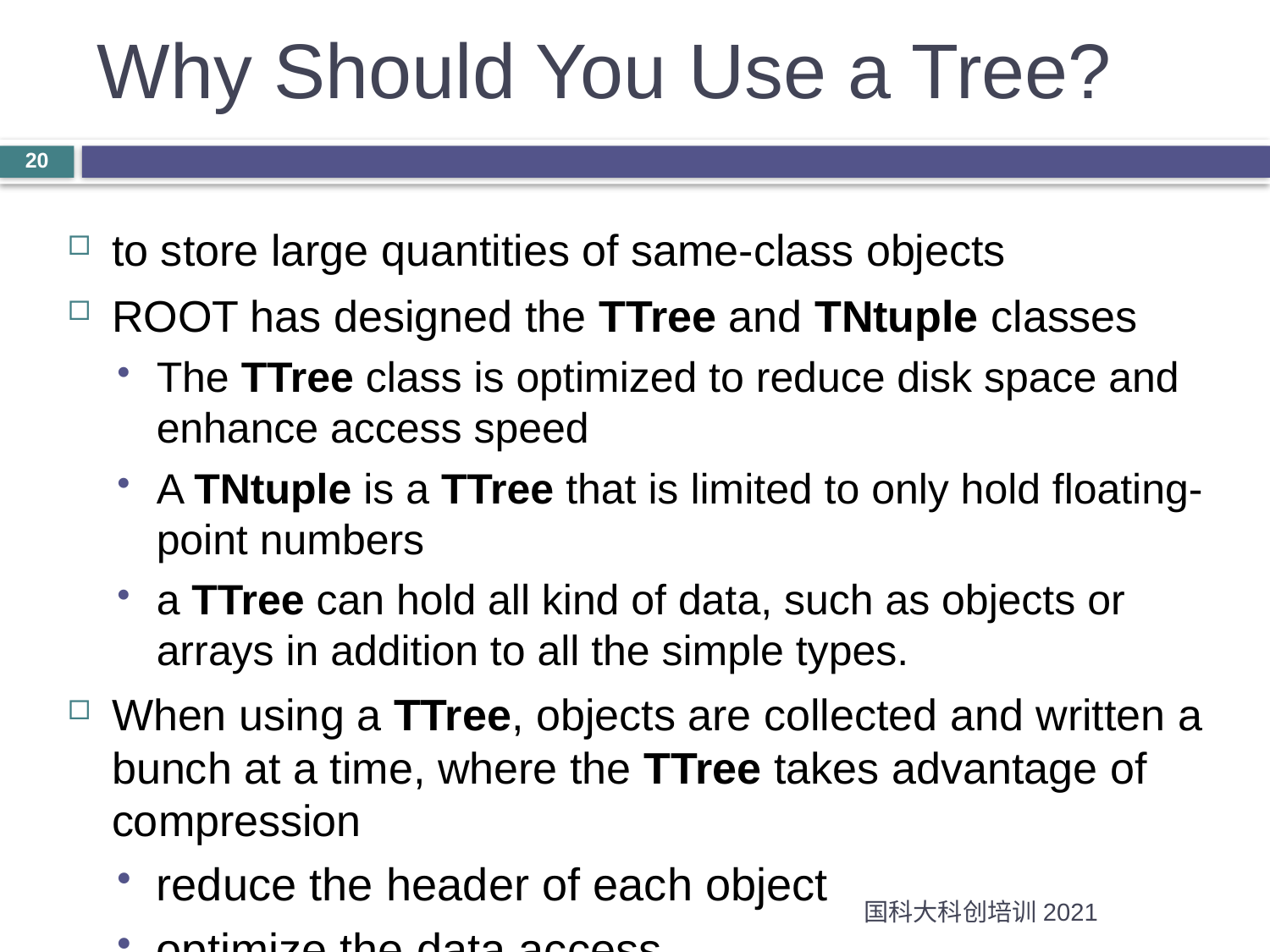

Why Should You Use a Tree?
to store large quantities of same-class objects
ROOT has designed the TTree and TNtuple classes
The TTree class is optimized to reduce disk space and enhance access speed
A TNtuple is a TTree that is limited to only hold floating-point numbers
a TTree can hold all kind of data, such as objects or arrays in addition to all the simple types.
When using a TTree, objects are collected and written a bunch at a time, where the TTree takes advantage of compression
reduce the header of each object
optimize the data access
国科大科创培训2021
20